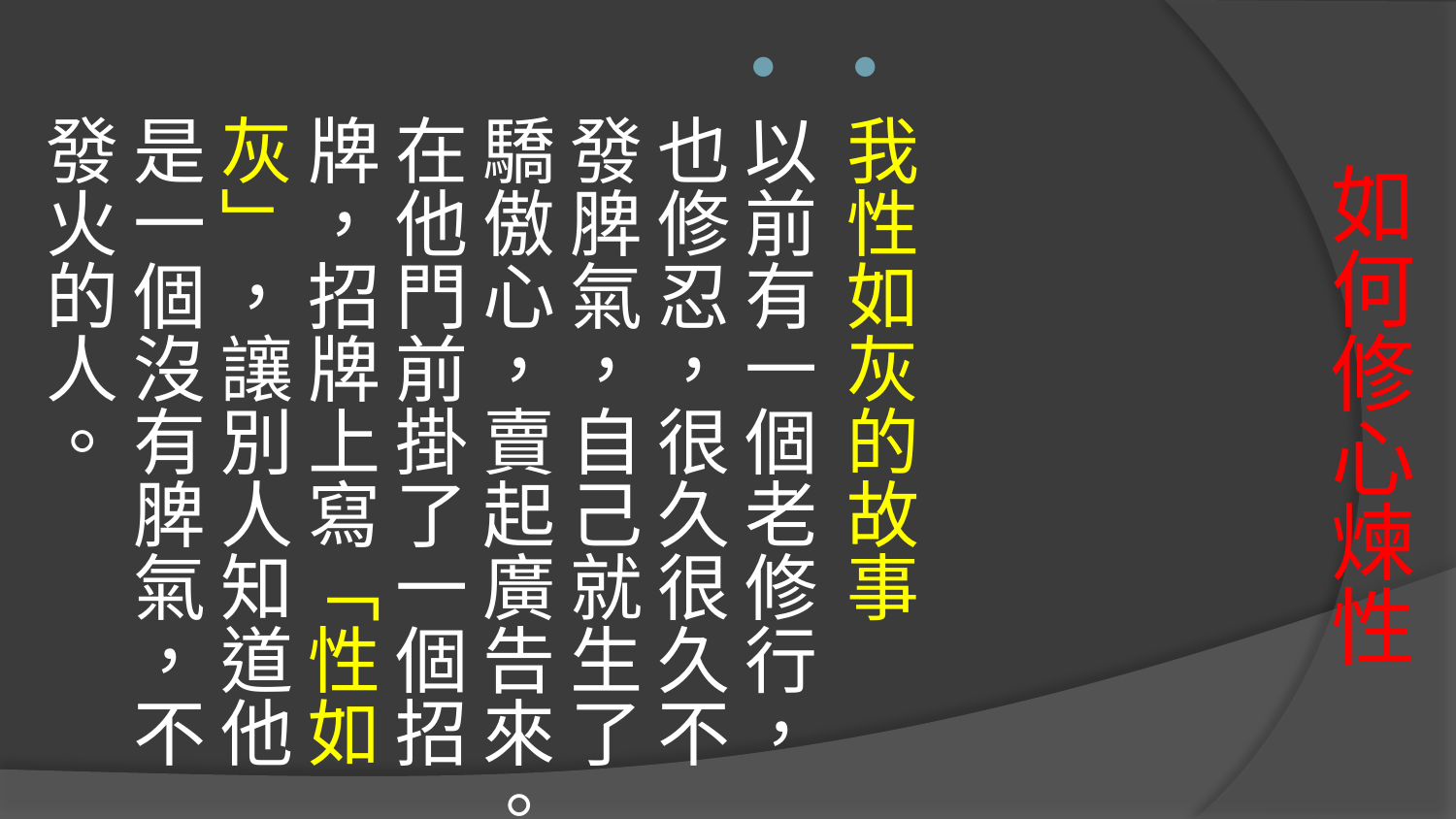

我性如灰的故事
以前有一個老修行，也修忍，很久很久不發脾氣，自己就生了驕傲心，賣起廣告來。在他門前掛了一個招牌，招牌上寫「性如灰」，讓別人知道他是一個沒有脾氣，不發火的人。
# 如何修心煉性